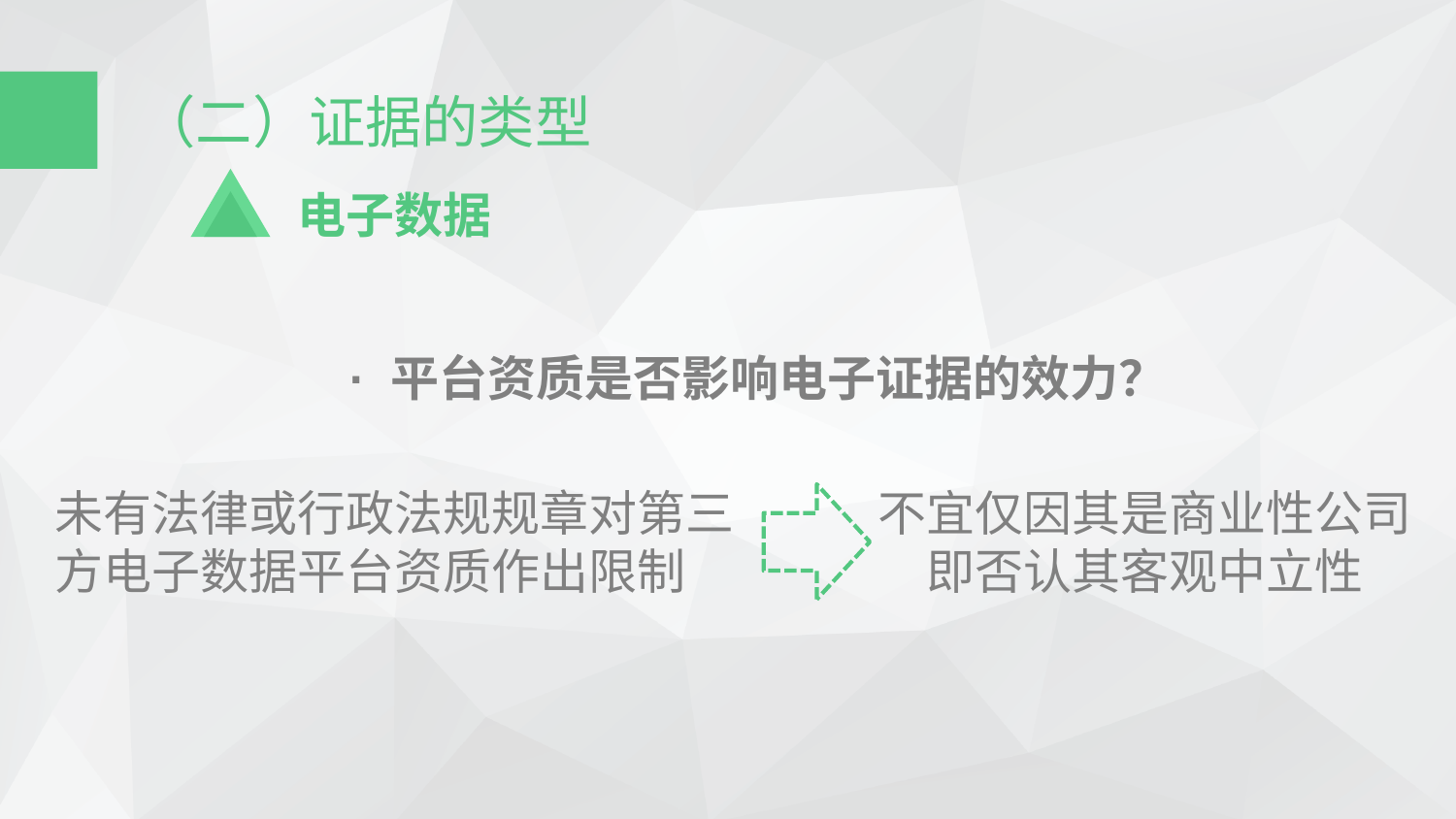

（二）证据的类型

电子数据
· 平台资质是否影响电子证据的效力？
不宜仅因其是商业性公司
即否认其客观中立性
未有法律或行政法规规章对第三方电子数据平台资质作出限制